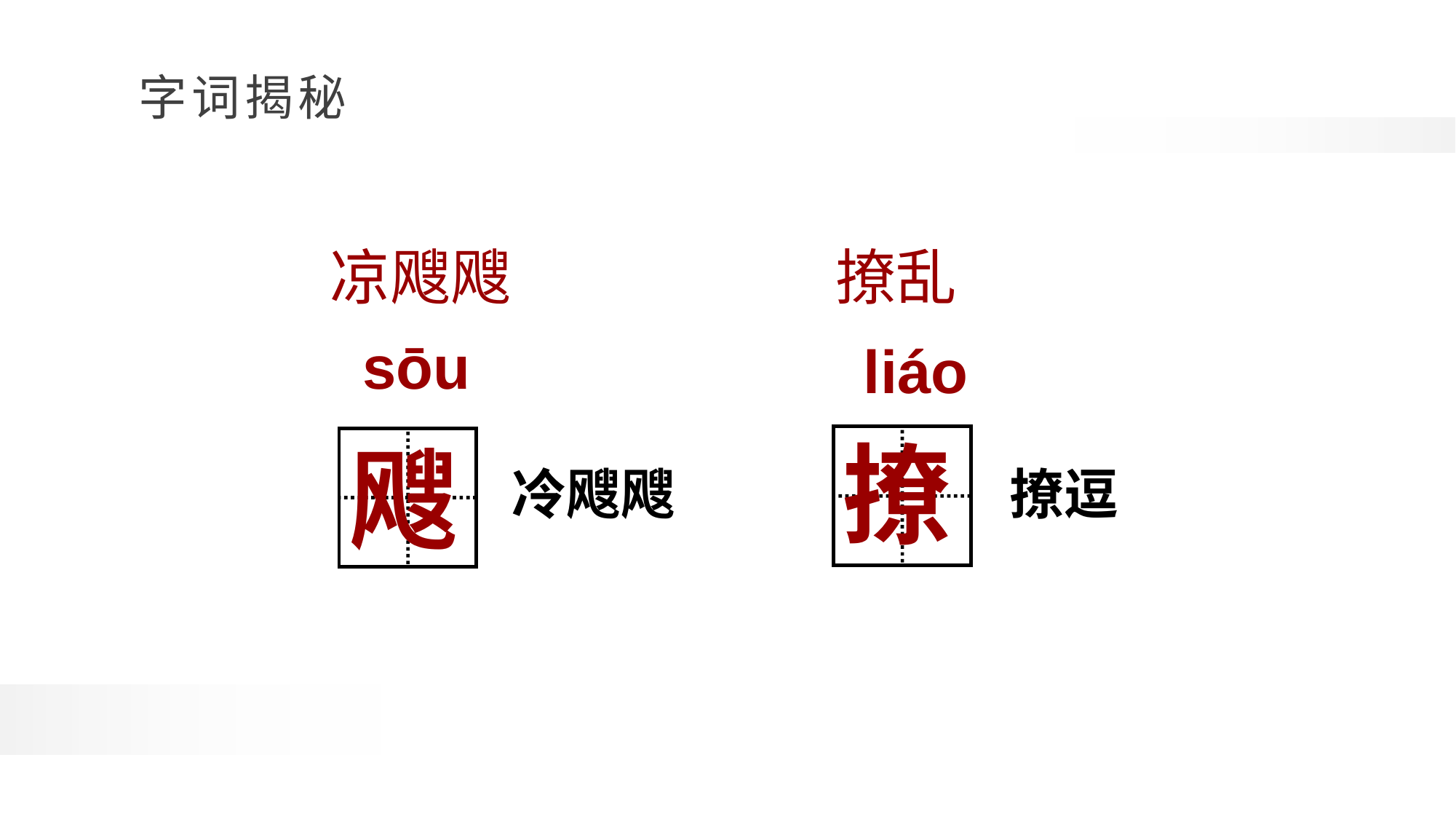

小学学科网  xuekeedu.com
撩乱
凉飕飕
sōu
liáo
撩
飕

撩逗
冷飕飕